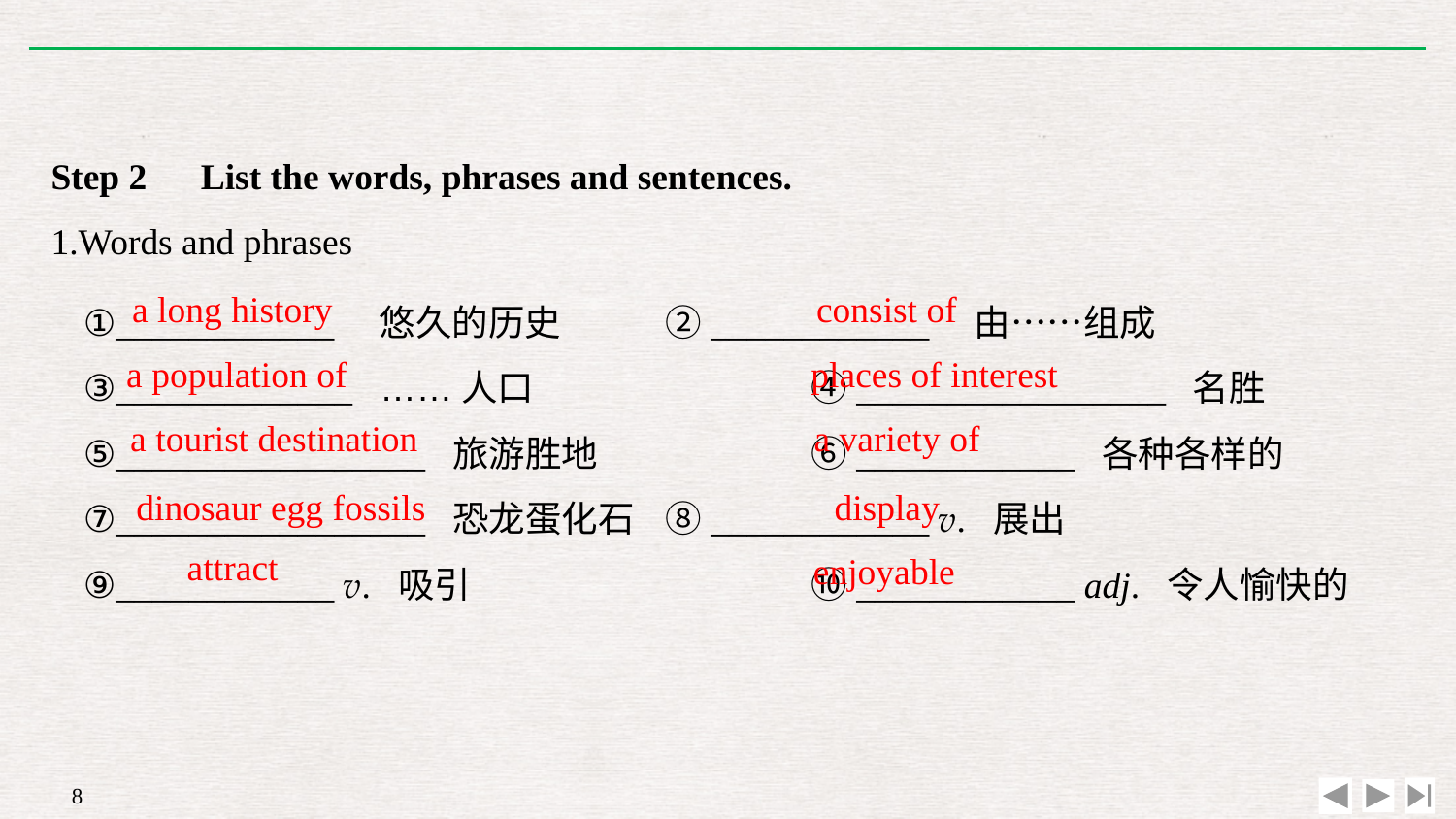

Step 2　List the words, phrases and sentences.
1.Words and phrases
①____________　悠久的历史　　	②____________　由……组成
③_____________   ……人口  		④_________________  名胜
⑤_________________  旅游胜地  		⑥____________  各种各样的
⑦_________________  恐龙蛋化石  	⑧____________ v.  展出
⑨____________ v.  吸引  			⑩____________ adj.  令人愉快的
a long history
consist of
a population of
places of interest
a tourist destination
a variety of
dinosaur egg fossils
display
attract
enjoyable